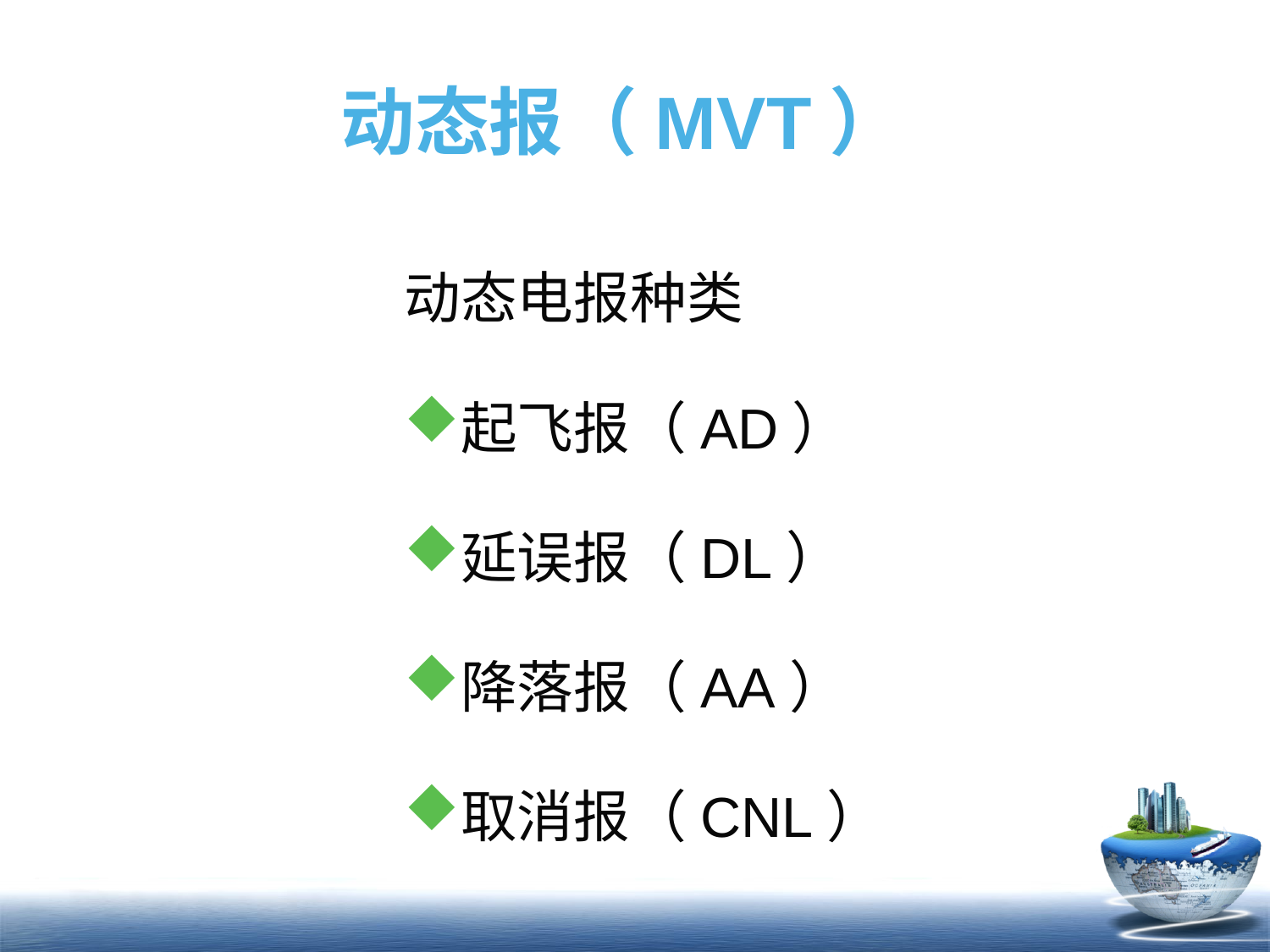

# 动态报（MVT）
动态电报种类
起飞报（AD）
延误报（DL）
降落报（AA）
取消报（CNL）